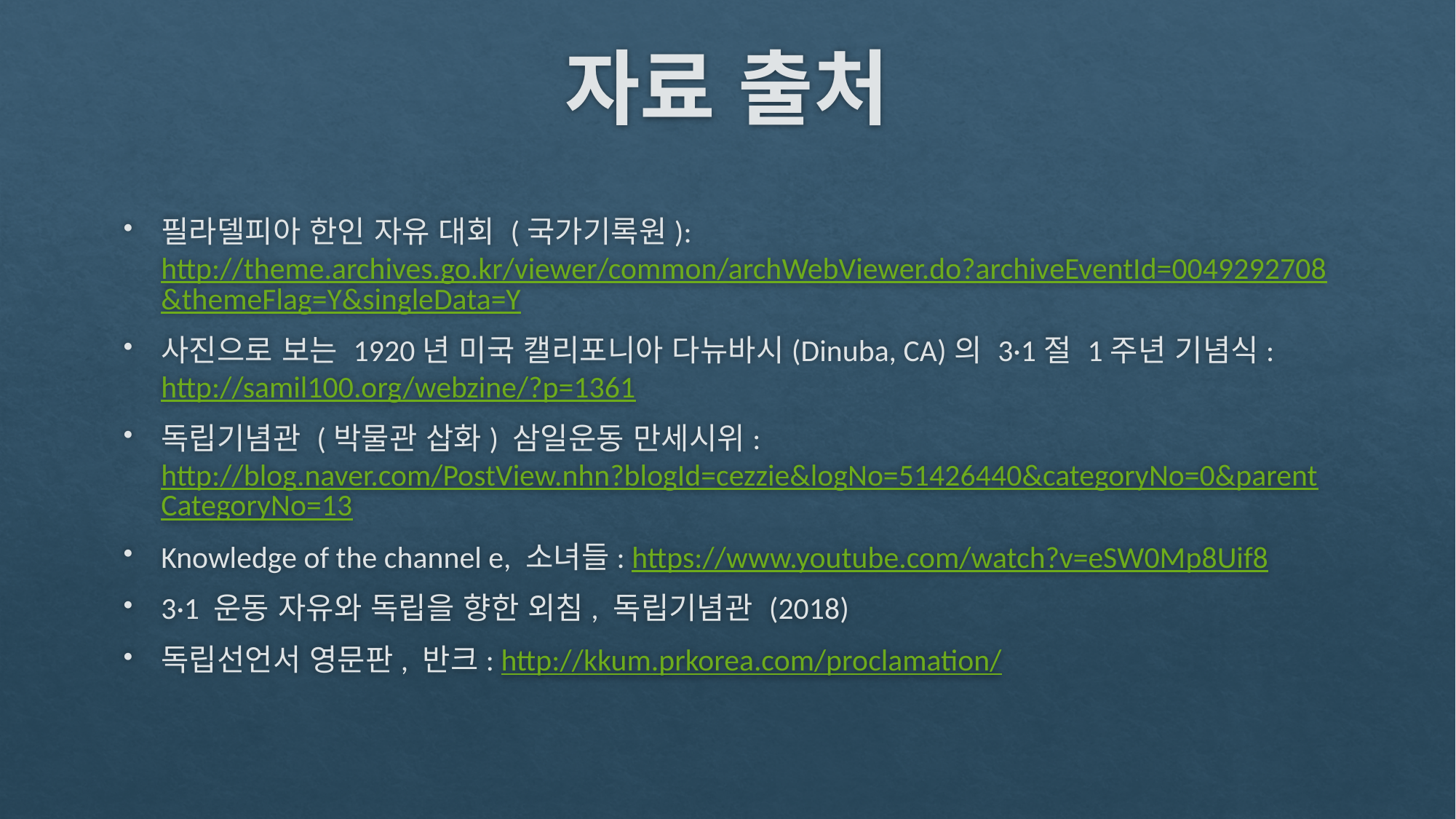

# 자료 출처
필라델피아 한인 자유 대회 (국가기록원): http://theme.archives.go.kr/viewer/common/archWebViewer.do?archiveEventId=0049292708&themeFlag=Y&singleData=Y
사진으로 보는 1920년 미국 캘리포니아 다뉴바시(Dinuba, CA)의 3·1절 1주년 기념식: http://samil100.org/webzine/?p=1361
독립기념관 (박물관 삽화) 삼일운동 만세시위: http://blog.naver.com/PostView.nhn?blogId=cezzie&logNo=51426440&categoryNo=0&parentCategoryNo=13
Knowledge of the channel e, 소녀들: https://www.youtube.com/watch?v=eSW0Mp8Uif8
3·1 운동 자유와 독립을 향한 외침, 독립기념관 (2018)
독립선언서 영문판, 반크: http://kkum.prkorea.com/proclamation/